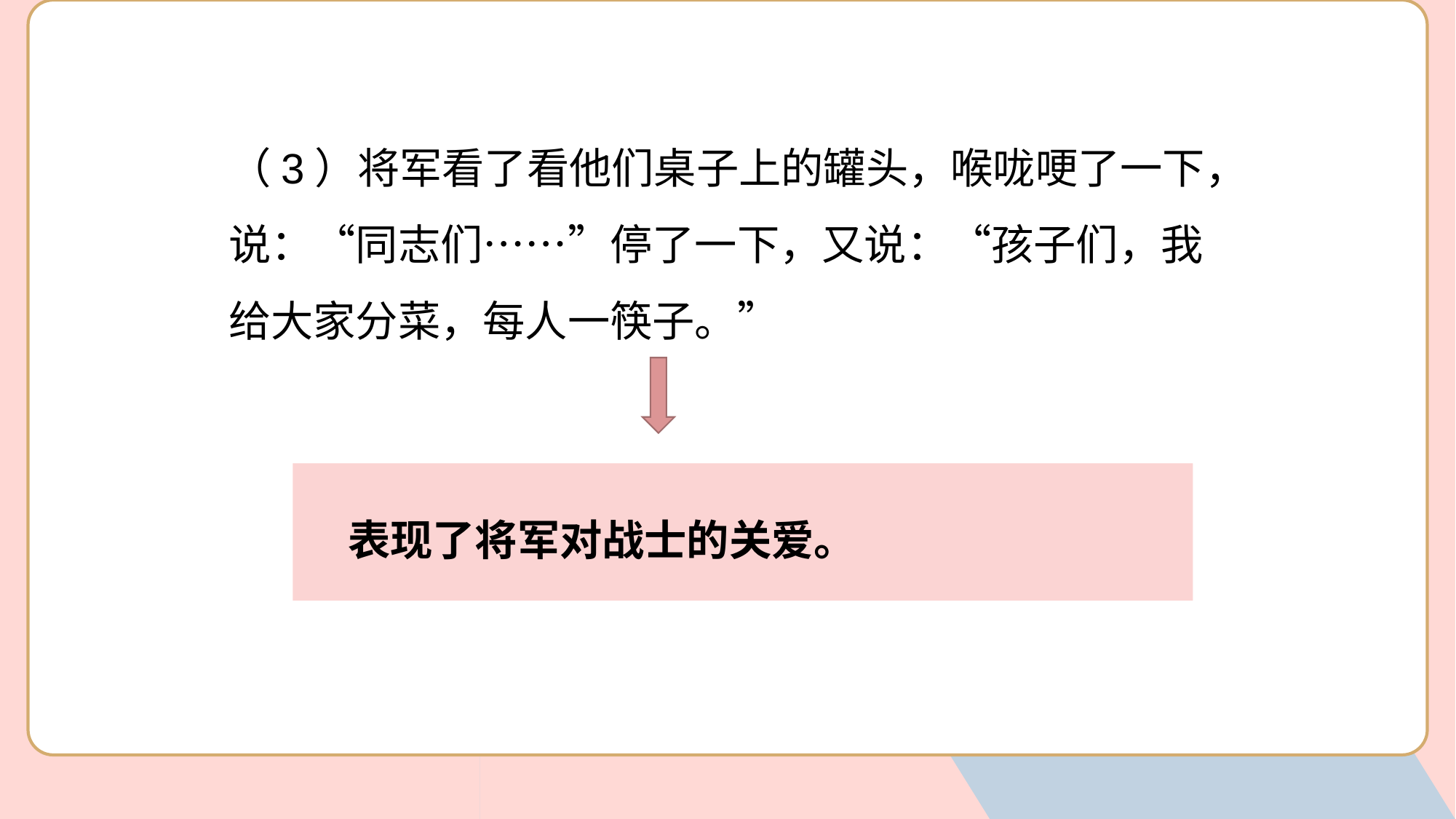

（3）将军看了看他们桌子上的罐头，喉咙哽了一下，说：“同志们……”停了一下，又说：“孩子们，我给大家分菜，每人一筷子。”

    表现了将军对战士的关爱。